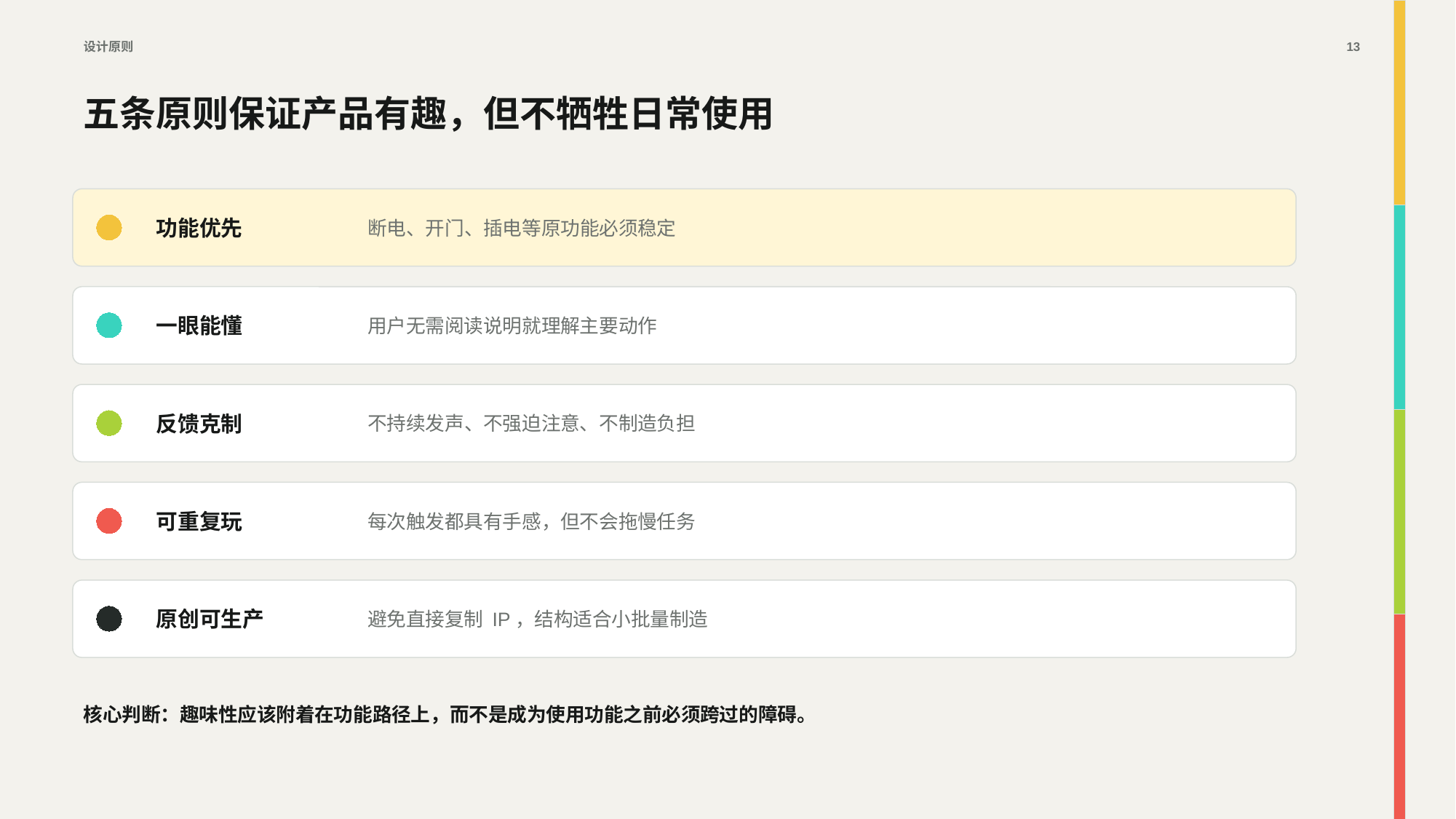

设计原则
13
五条原则保证产品有趣，但不牺牲日常使用

功能优先
断电、开门、插电等原功能必须稳定

一眼能懂
用户无需阅读说明就理解主要动作

反馈克制
不持续发声、不强迫注意、不制造负担

可重复玩
每次触发都具有手感，但不会拖慢任务

原创可生产
避免直接复制 IP，结构适合小批量制造

核心判断：趣味性应该附着在功能路径上，而不是成为使用功能之前必须跨过的障碍。